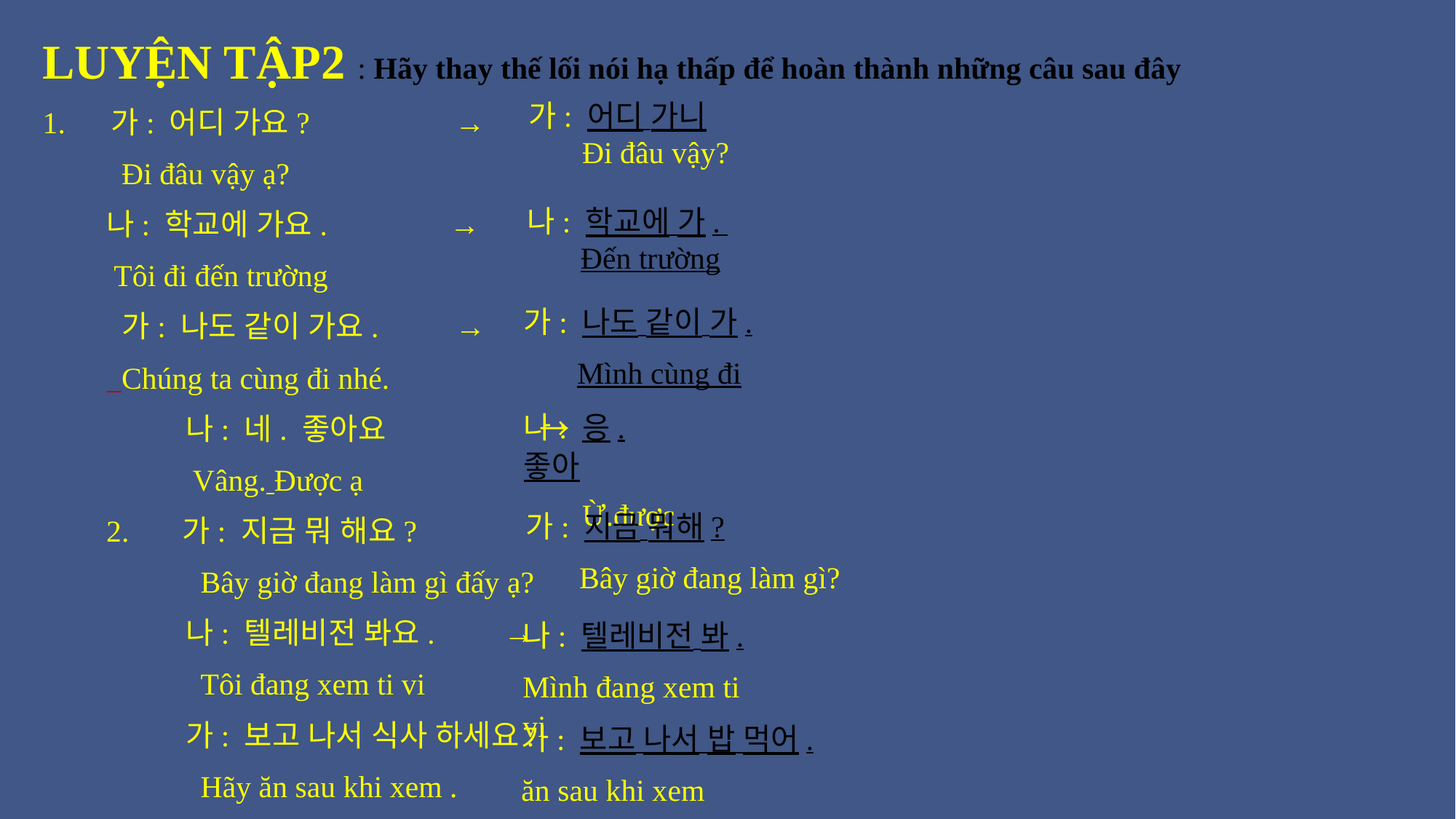

LUYỆN TẬP2 : Hãy thay thế lối nói hạ thấp để hoàn thành những câu sau đây
1.     가: 어디 가요?                   →
  Đi đâu vậy ạ?
나: 학교에 가요.                →
 Tôi đi đến trường
 가: 나도 같이 가요.          →
  Chúng ta cùng đi nhé.
 나: 네. 좋아요                  →
   Vâng. Được ạ
2.      가: 지금 뭐 해요?
    Bây giờ đang làm gì đấy ạ?
 나: 텔레비전 봐요.         →
    Tôi đang xem ti vi
 가: 보고 나서 식사 하세요.
    Hãy ăn sau khi xem .
가: 어디 가니
       Đi đâu vậy?
나: 학교에 가.
       Đến trường
가: 나도 같이 가.
       Mình cùng đi
나: 응. 좋아
                Ừ.được
가: 지금 뭐해?
       Bây giờ đang làm gì?
나: 텔레비전 봐.
Mình đang xem ti vi
가: 보고 나서 밥 먹어.
ăn sau khi xem